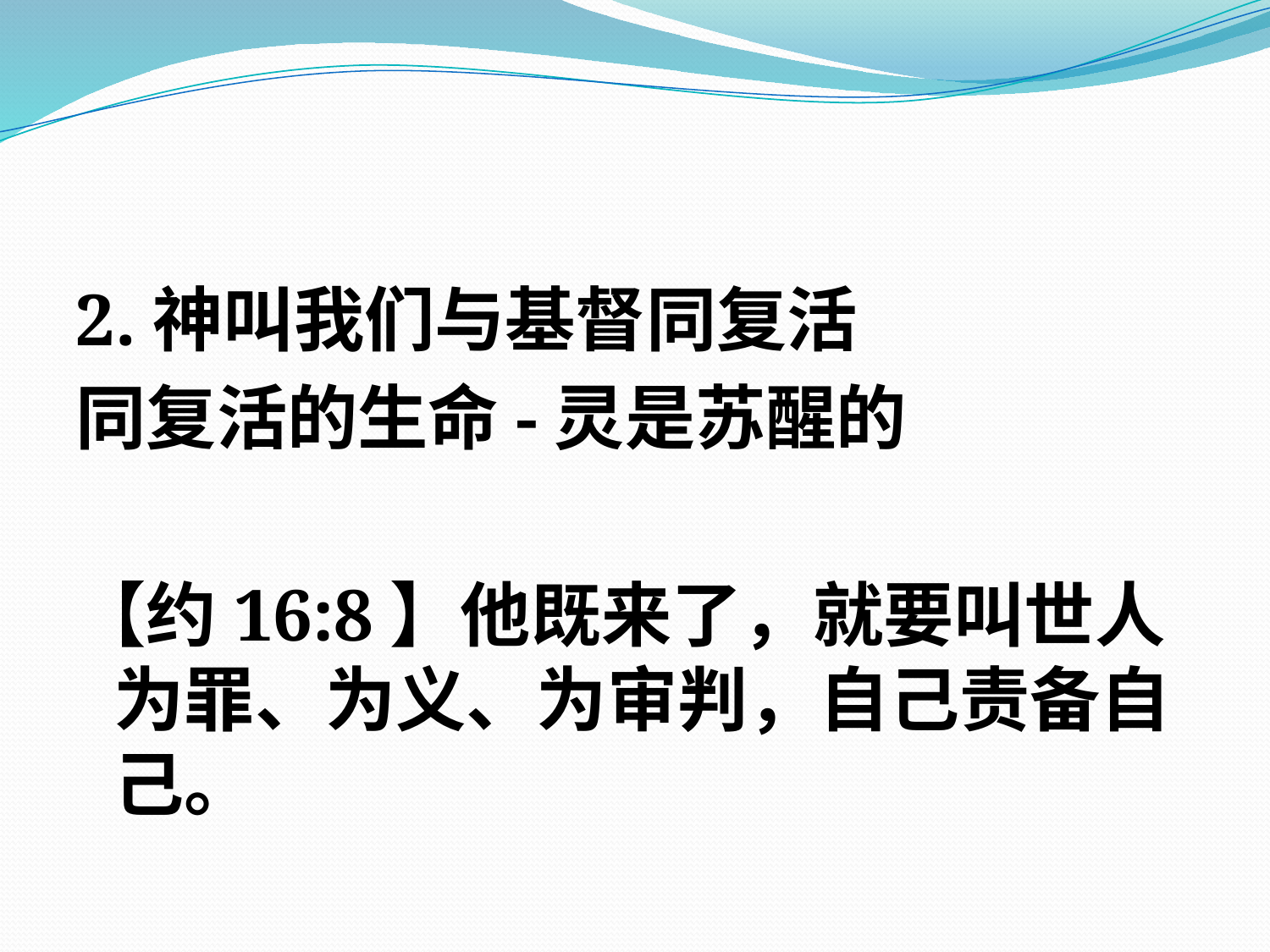

#
2.神叫我们与基督同复活
同复活的生命-灵是苏醒的

【约16:8】他既来了，就要叫世人为罪、为义、为审判，自己责备自己。